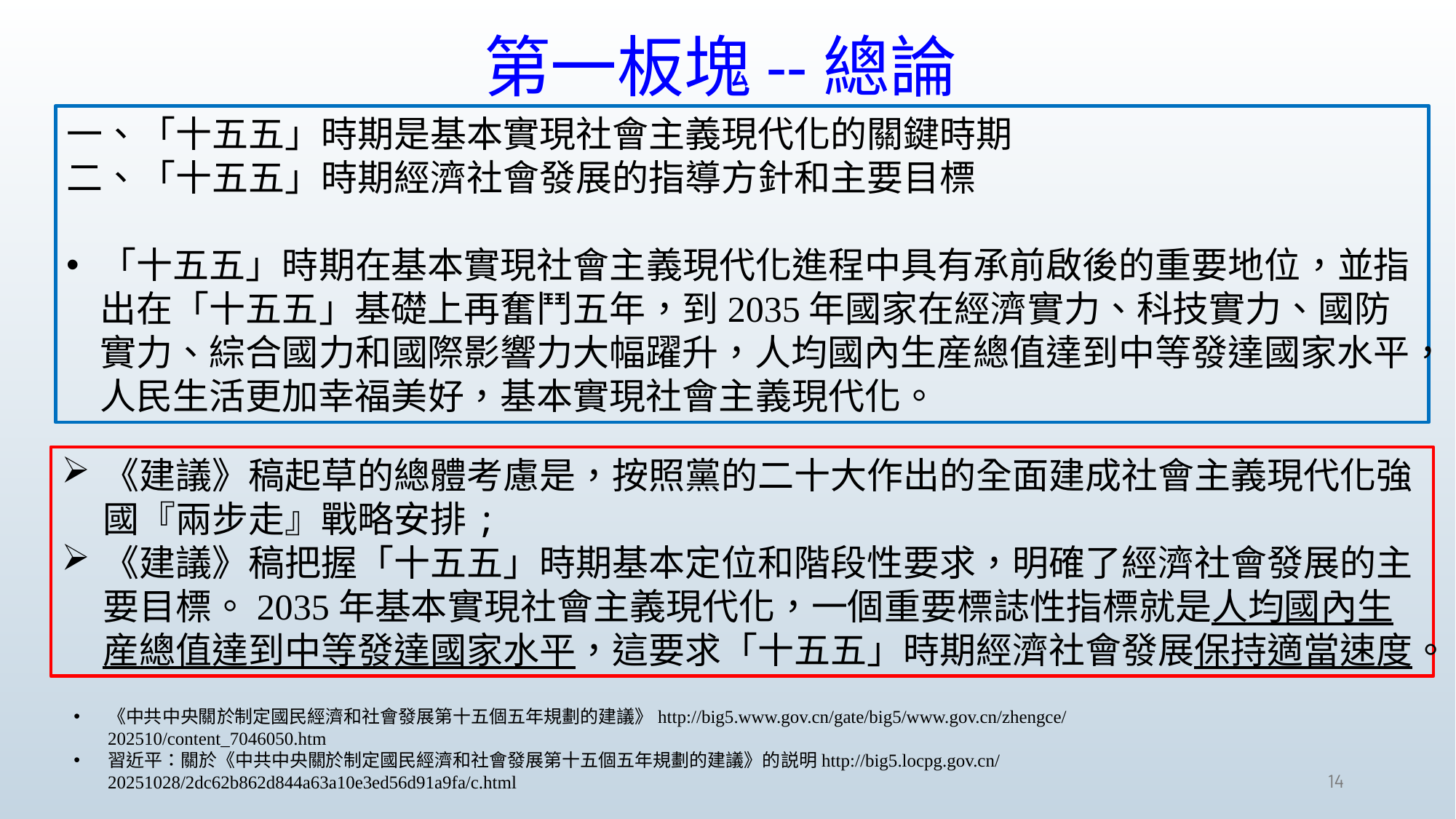

第一板塊--總論
一、「十五五」時期是基本實現社會主義現代化的關鍵時期
二、「十五五」時期經濟社會發展的指導方針和主要目標

「十五五」時期在基本實現社會主義現代化進程中具有承前啟後的重要地位，並指出在「十五五」基礎上再奮鬥五年，到2035年國家在經濟實力、科技實力、國防實力、綜合國力和國際影響力大幅躍升，人均國內生産總值達到中等發達國家水平，人民生活更加幸福美好，基本實現社會主義現代化。
《建議》稿起草的總體考慮是，按照黨的二十大作出的全面建成社會主義現代化強國『兩步走』戰略安排;
《建議》稿把握「十五五」時期基本定位和階段性要求，明確了經濟社會發展的主要目標。2035年基本實現社會主義現代化，一個重要標誌性指標就是人均國內生産總值達到中等發達國家水平，這要求「十五五」時期經濟社會發展保持適當速度。
《中共中央關於制定國民經濟和社會發展第十五個五年規劃的建議》http://big5.www.gov.cn/gate/big5/www.gov.cn/zhengce/202510/content_7046050.htm
習近平：關於《中共中央關於制定國民經濟和社會發展第十五個五年規劃的建議》的説明http://big5.locpg.gov.cn/20251028/2dc62b862d844a63a10e3ed56d91a9fa/c.html
14